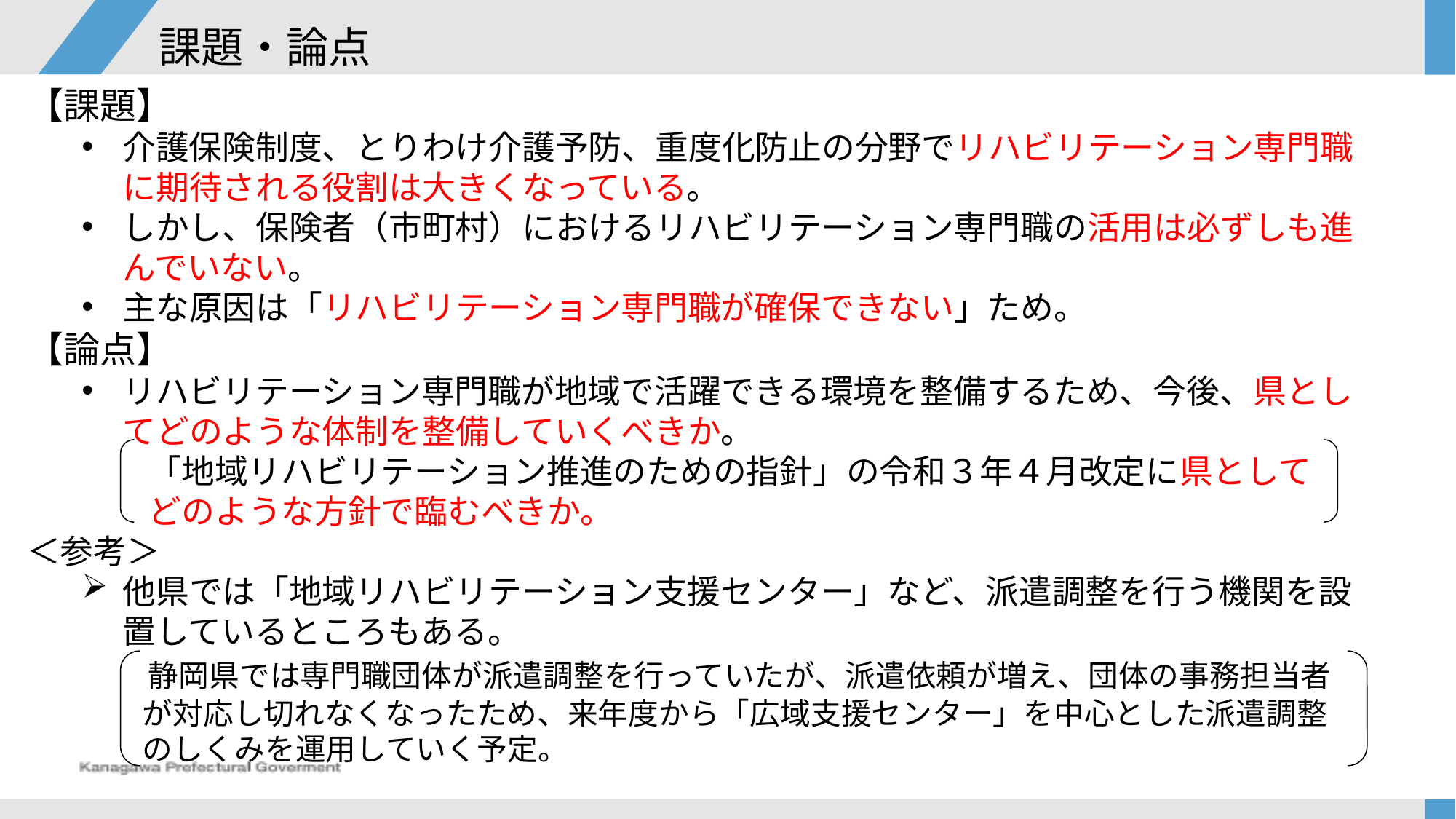

課題・論点
【課題】
介護保険制度、とりわけ介護予防、重度化防止の分野でリハビリテーション専門職に期待される役割は大きくなっている。
しかし、保険者（市町村）におけるリハビリテーション専門職の活用は必ずしも進んでいない。
主な原因は「リハビリテーション専門職が確保できない」ため。
【論点】
リハビリテーション専門職が地域で活躍できる環境を整備するため、今後、県としてどのような体制を整備していくべきか。
　　「地域リハビリテーション推進のための指針」の令和３年４月改定に県として
　　どのような方針で臨むべきか。
＜参考＞
他県では「地域リハビリテーション支援センター」など、派遣調整を行う機関を設置しているところもある。
　　静岡県では専門職団体が派遣調整を行っていたが、派遣依頼が増え、団体の事務担当者
　　が対応し切れなくなったため、来年度から「広域支援センター」を中心とした派遣調整
　　のしくみを運用していく予定。